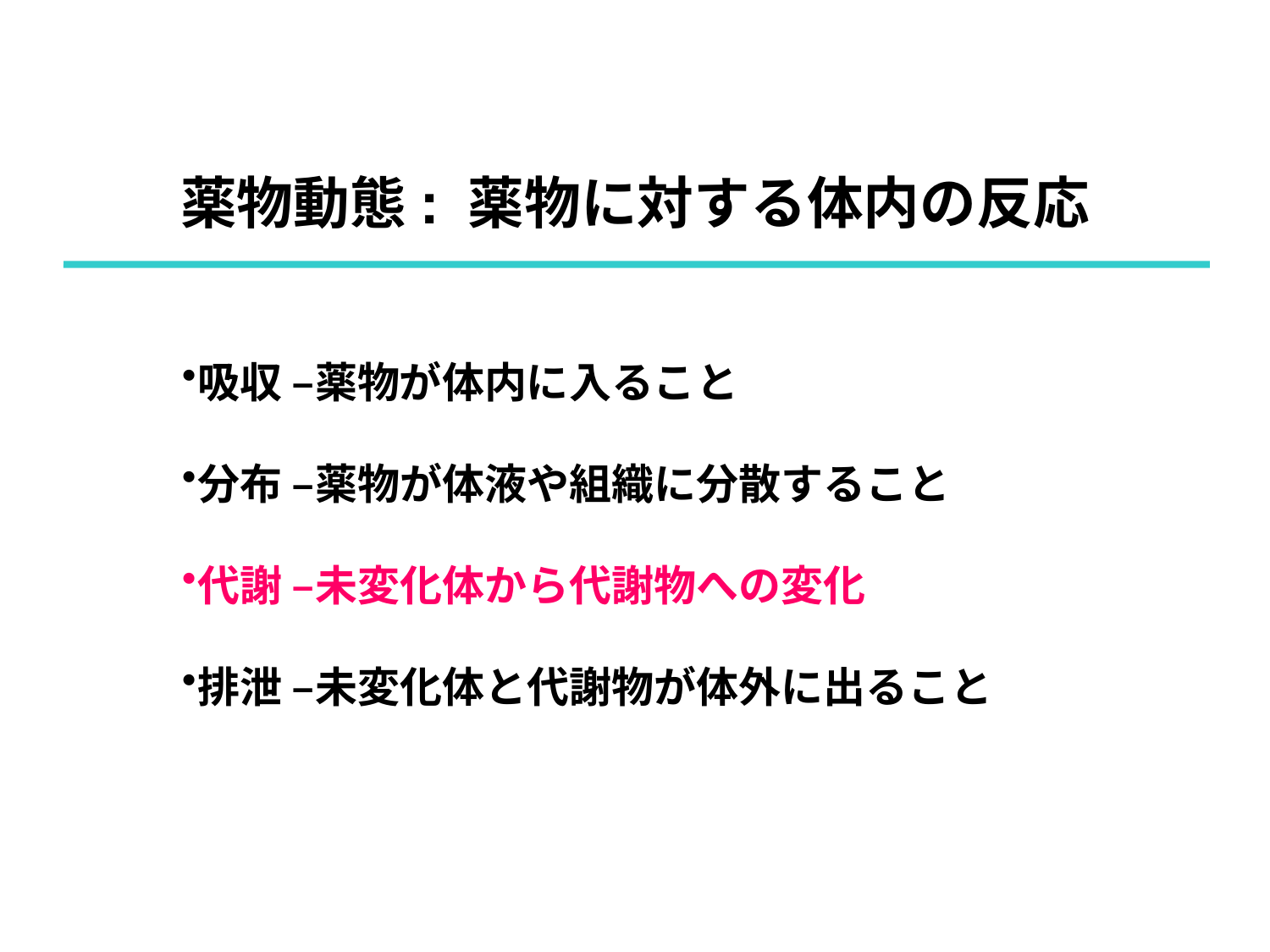

薬物動態: 薬物に対する体内の反応

吸収 –薬物が体内に入ること

分布 –薬物が体液や組織に分散すること

代謝 –未変化体から代謝物への変化

排泄 –未変化体と代謝物が体外に出ること